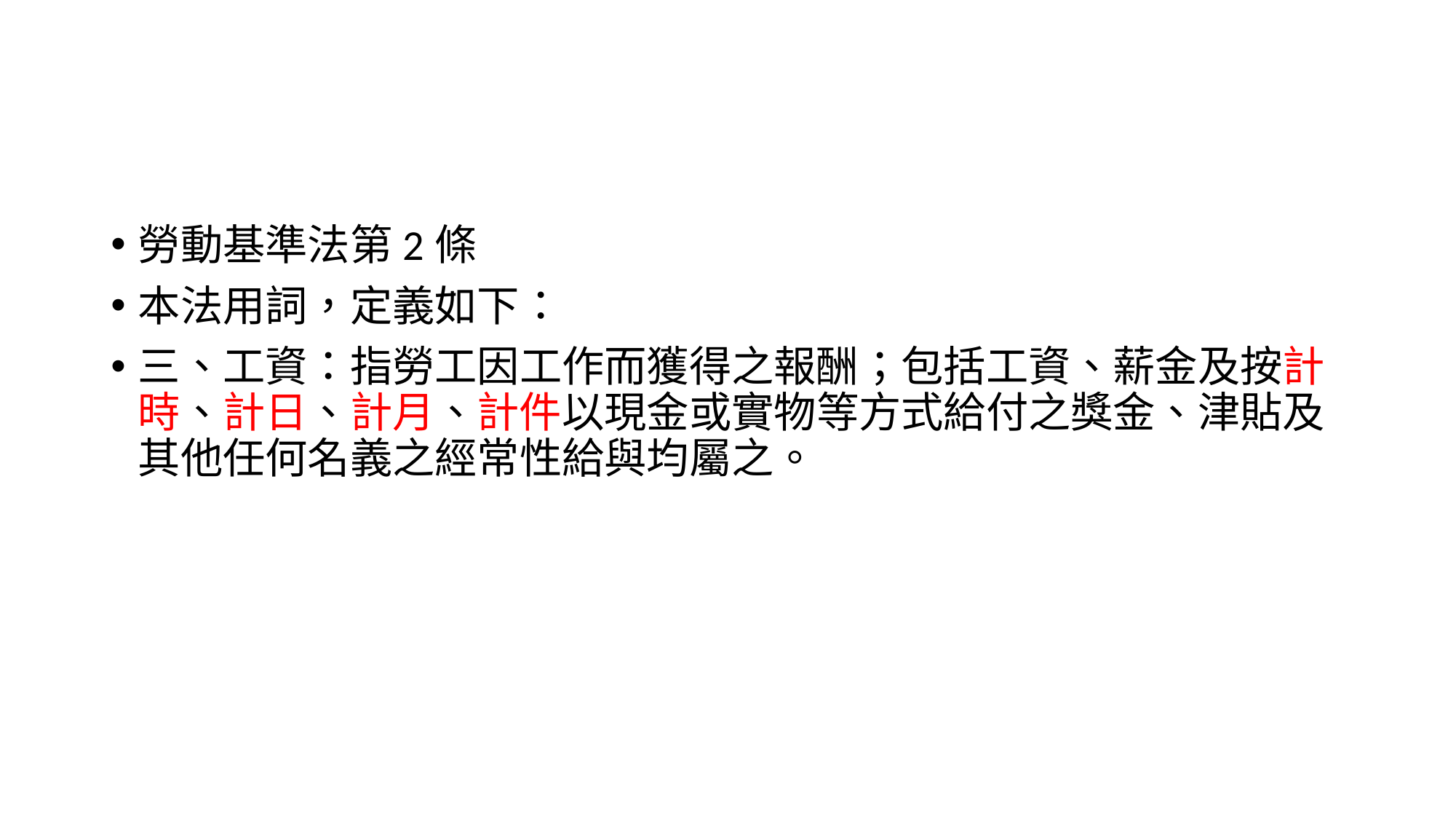

#
勞動基準法第2條
本法用詞，定義如下：
三、工資：指勞工因工作而獲得之報酬；包括工資、薪金及按計時、計日、計月、計件以現金或實物等方式給付之獎金、津貼及其他任何名義之經常性給與均屬之。